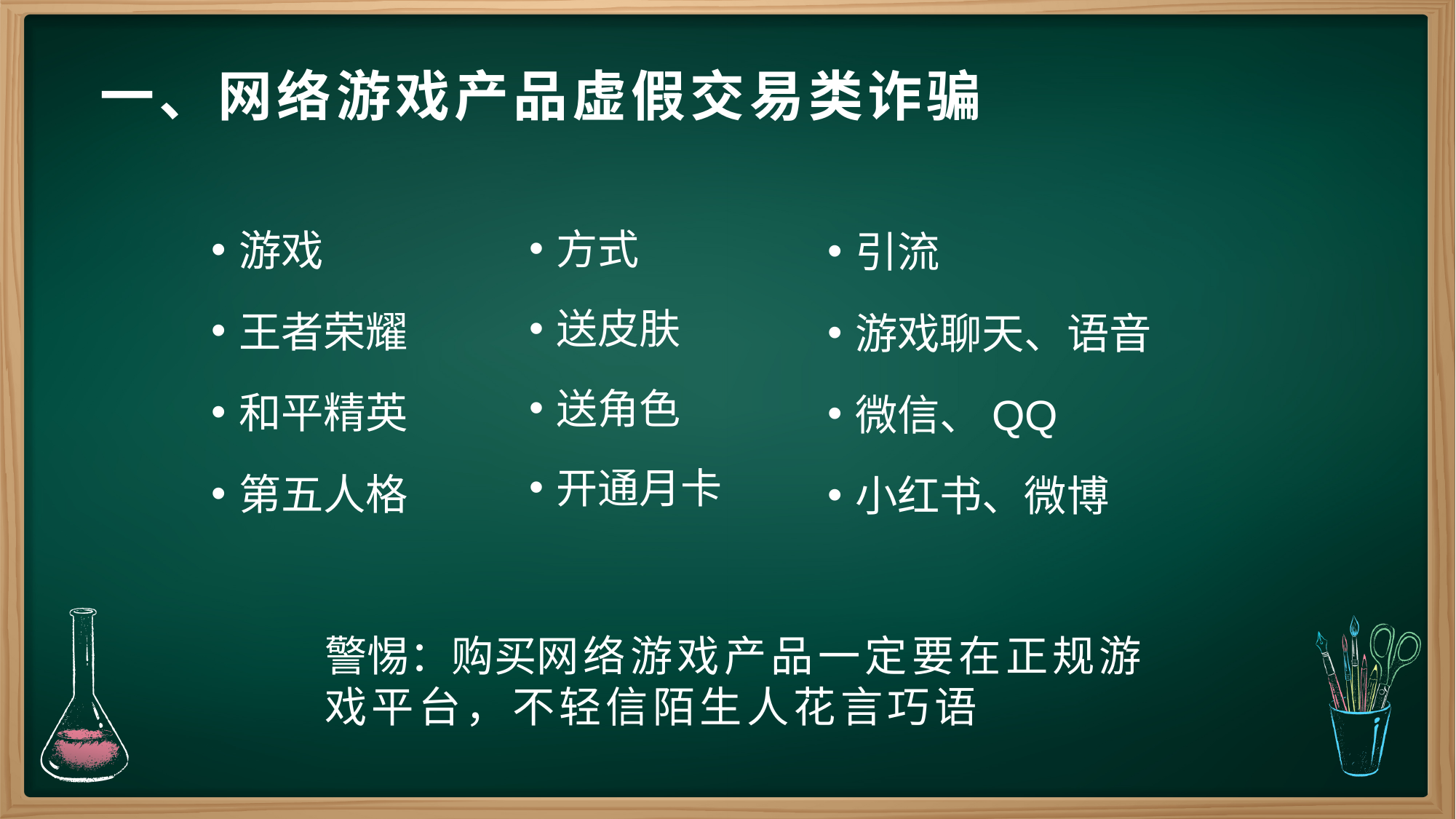

# 一、网络游戏产品虚假交易类诈骗
游戏
王者荣耀
和平精英
第五人格
方式
送皮肤
送角色
开通月卡
引流
游戏聊天、语音
微信、QQ
小红书、微博
警惕：购买网络游戏产品一定要在正规游戏平台，不轻信陌生人花言巧语